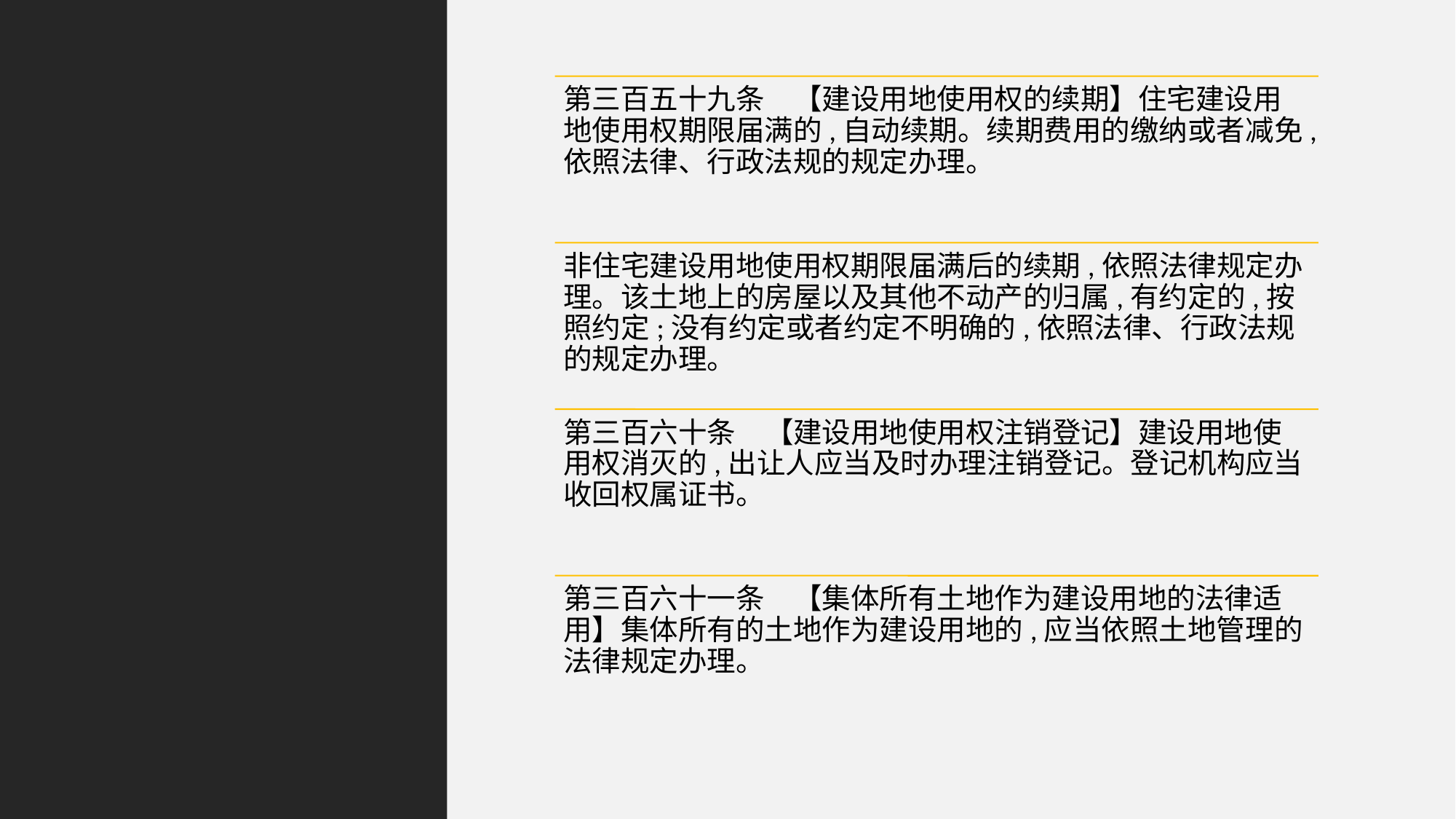

第三百五十九条　【建设用地使用权的续期】住宅建设用地使用权期限届满的,自动续期。续期费用的缴纳或者减免,依照法律、行政法规的规定办理。
非住宅建设用地使用权期限届满后的续期,依照法律规定办理。该土地上的房屋以及其他不动产的归属,有约定的,按照约定;没有约定或者约定不明确的,依照法律、行政法规的规定办理。
第三百六十条　【建设用地使用权注销登记】建设用地使用权消灭的,出让人应当及时办理注销登记。登记机构应当收回权属证书。
第三百六十一条　【集体所有土地作为建设用地的法律适用】集体所有的土地作为建设用地的,应当依照土地管理的法律规定办理。